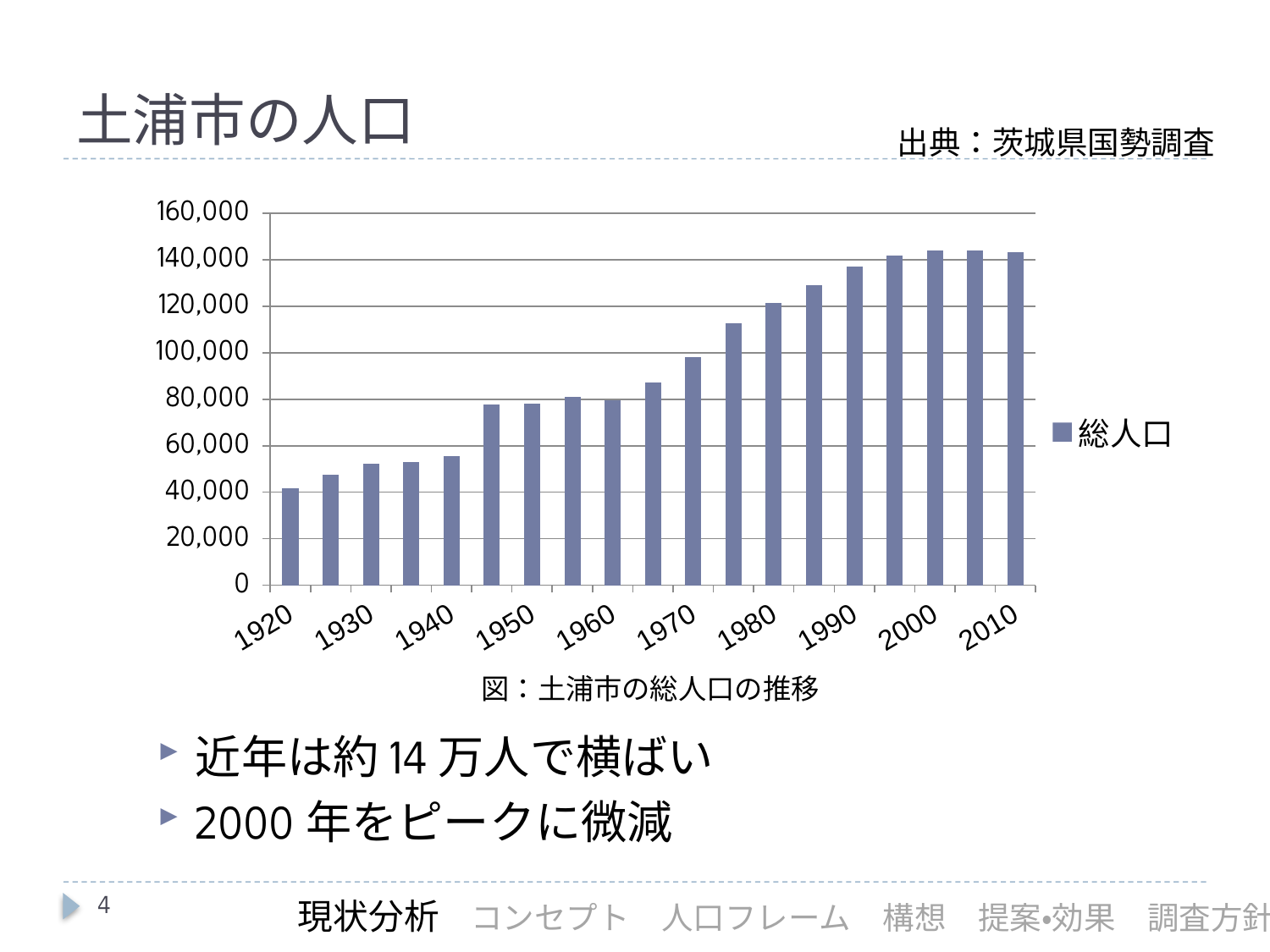

# 土浦市の人口
出典：茨城県国勢調査

### Chart

| Category |  |
|---|---|
| 1920 | 41660.0 |
| 1925 | 47645.0 |
| 1930 | 52192.0 |
| 1935 | 53159.0 |
| 1940 | 55594.0 |
| 1945 | 77803.0 |
| 1950 | 78251.0 |
| 1955 | 81010.0 |
| 1960 | 79778.0 |
| 1965 | 87211.0 |
| 1970 | 98313.0 |
| 1975 | 112577.0 |
| 1980 | 121300.0 |
| 1985 | 129236.0 |
| 1990 | 137053.0 |
| 1995 | 141862.0 |
| 2000 | 144106.0 |
| 2005 | 144047.0 |
| 2010 | 143422.0 |
図：土浦市の総人口の推移
近年は約14万人で横ばい
2000年をピークに微減

4
現状分析　コンセプト　人口フレーム　構想　提案・効果　調査方針